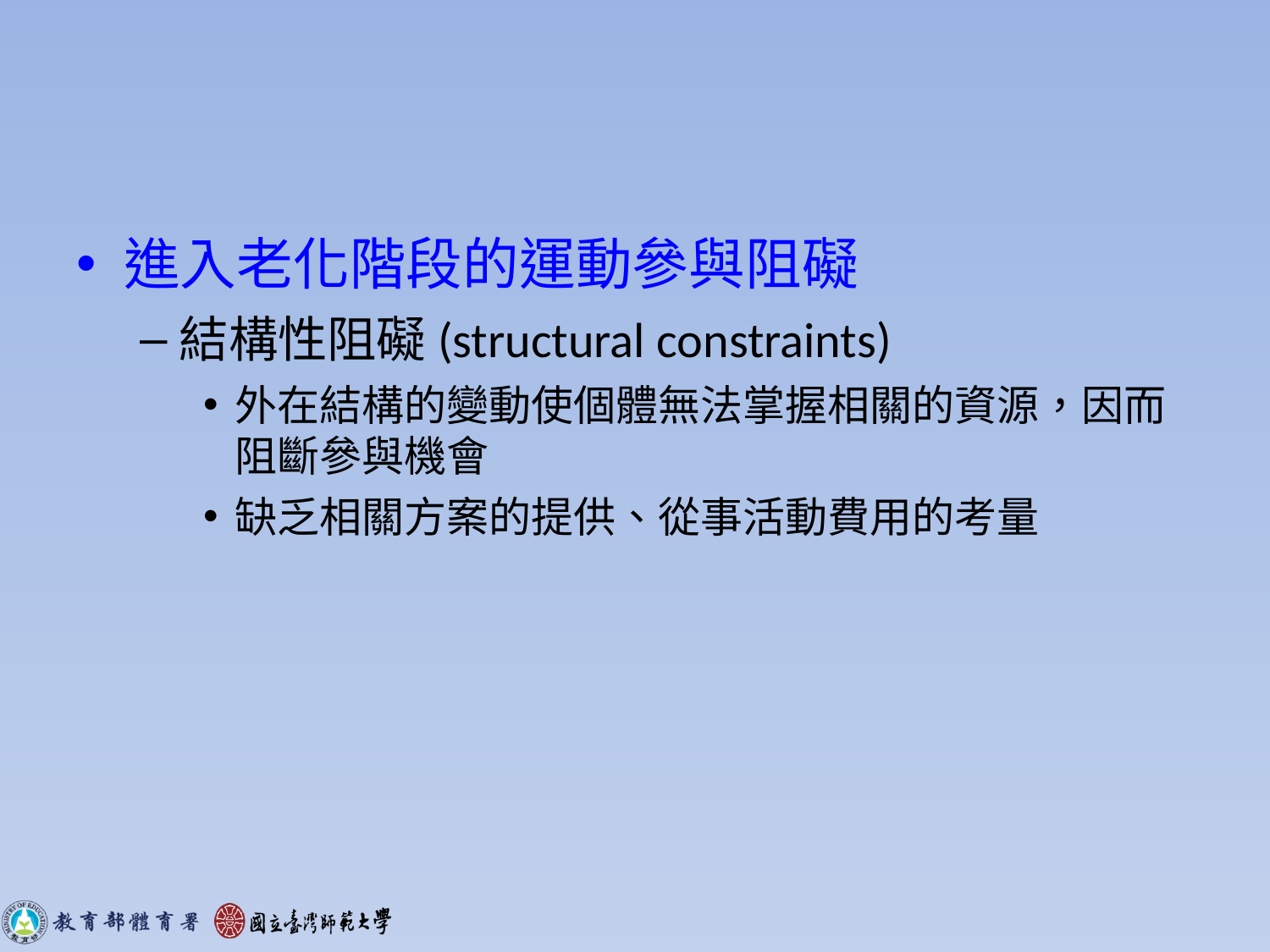

#
進入老化階段的運動參與阻礙
結構性阻礙(structural constraints)
外在結構的變動使個體無法掌握相關的資源，因而阻斷參與機會
缺乏相關方案的提供、從事活動費用的考量